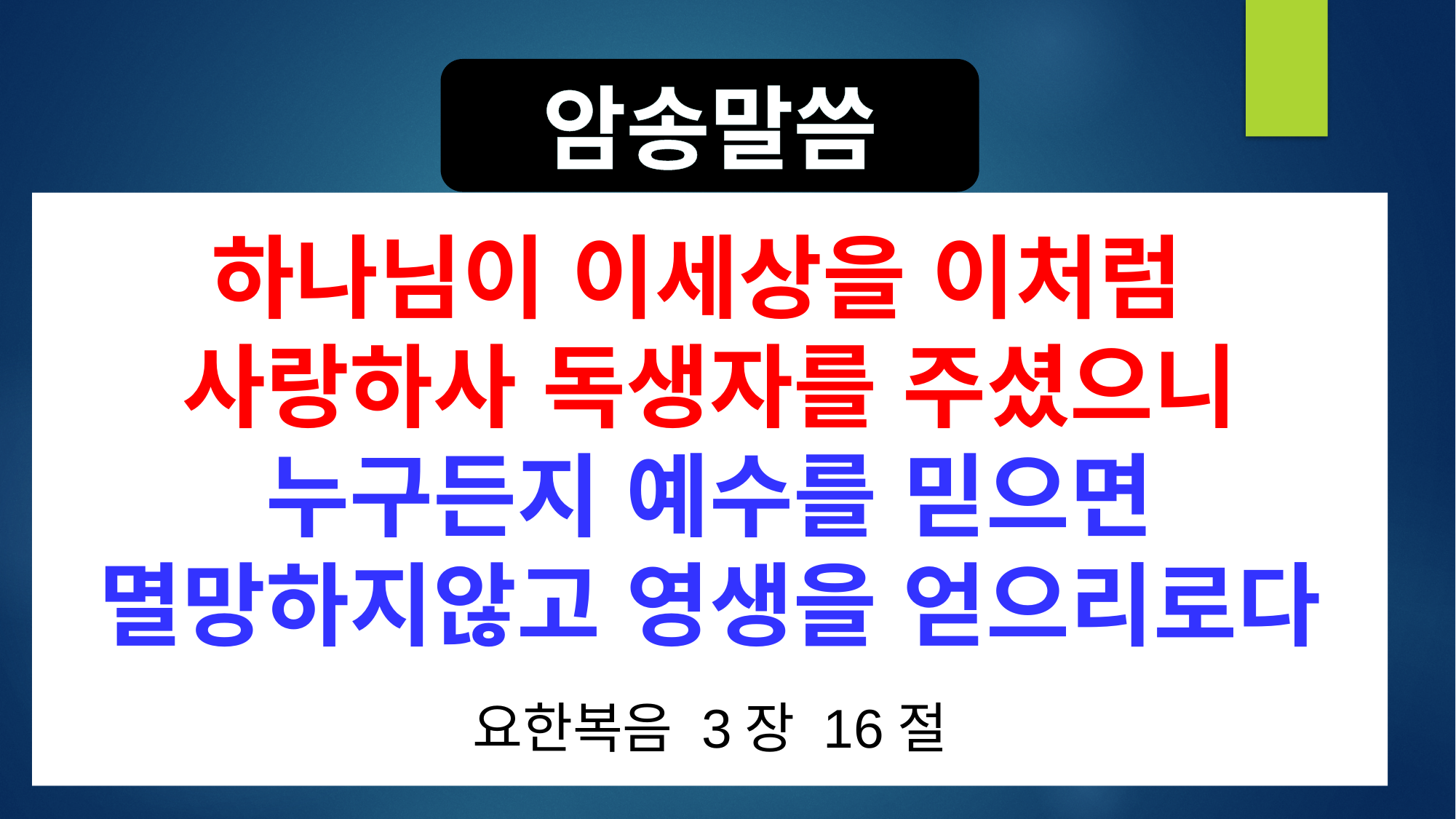

암송말씀
하나님이 이세상을 이처럼
사랑하사 독생자를 주셨으니
누구든지 예수를 믿으면
멸망하지않고 영생을 얻으리로다

요한복음 3장 16절